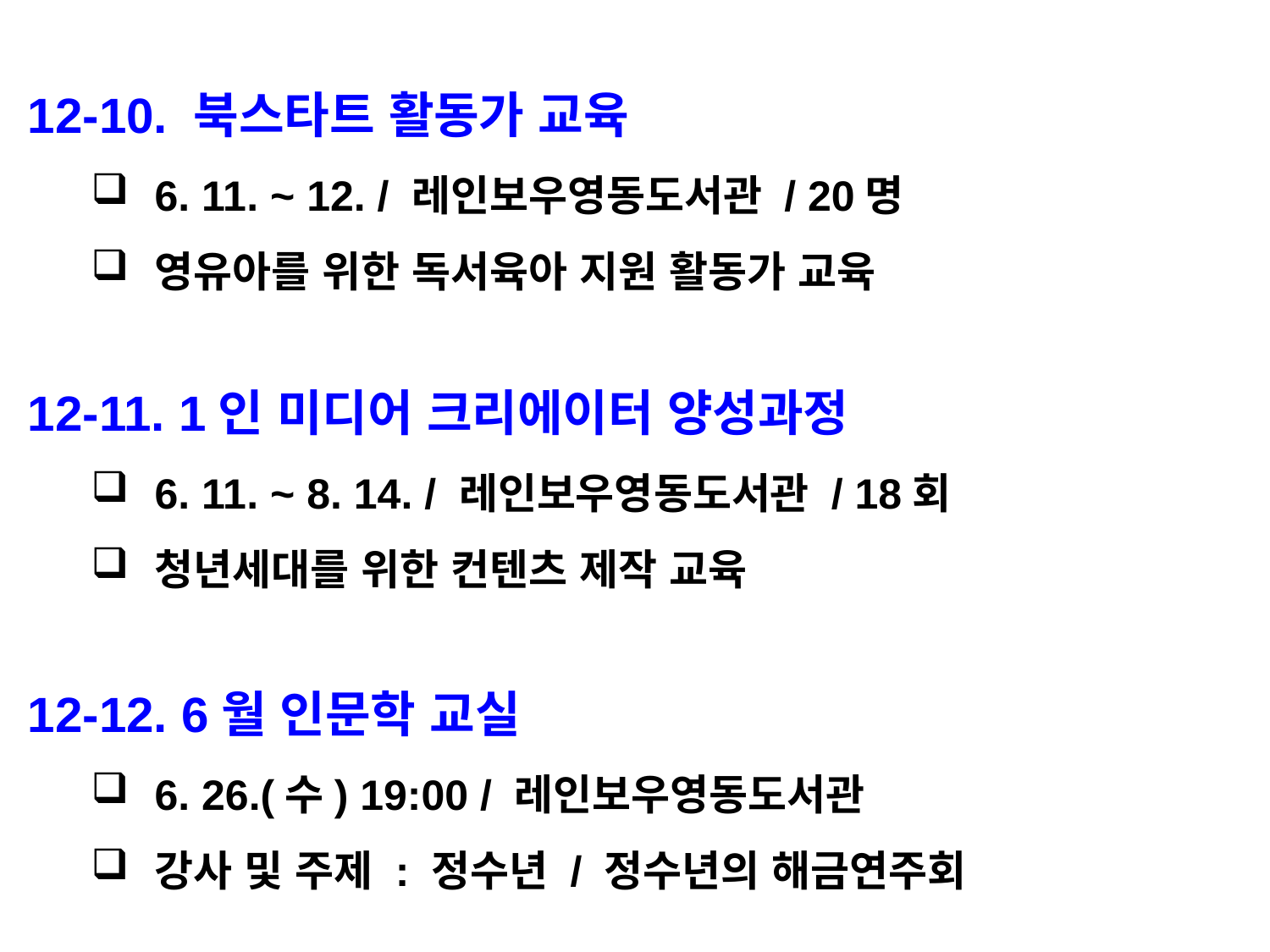

12-10. 북스타트 활동가 교육
6. 11. ~ 12. / 레인보우영동도서관 / 20명
영유아를 위한 독서육아 지원 활동가 교육

12-11. 1인 미디어 크리에이터 양성과정
6. 11. ~ 8. 14. / 레인보우영동도서관 / 18회
청년세대를 위한 컨텐츠 제작 교육

12-12. 6월 인문학 교실
6. 26.(수) 19:00 / 레인보우영동도서관
강사 및 주제 : 정수년 / 정수년의 해금연주회